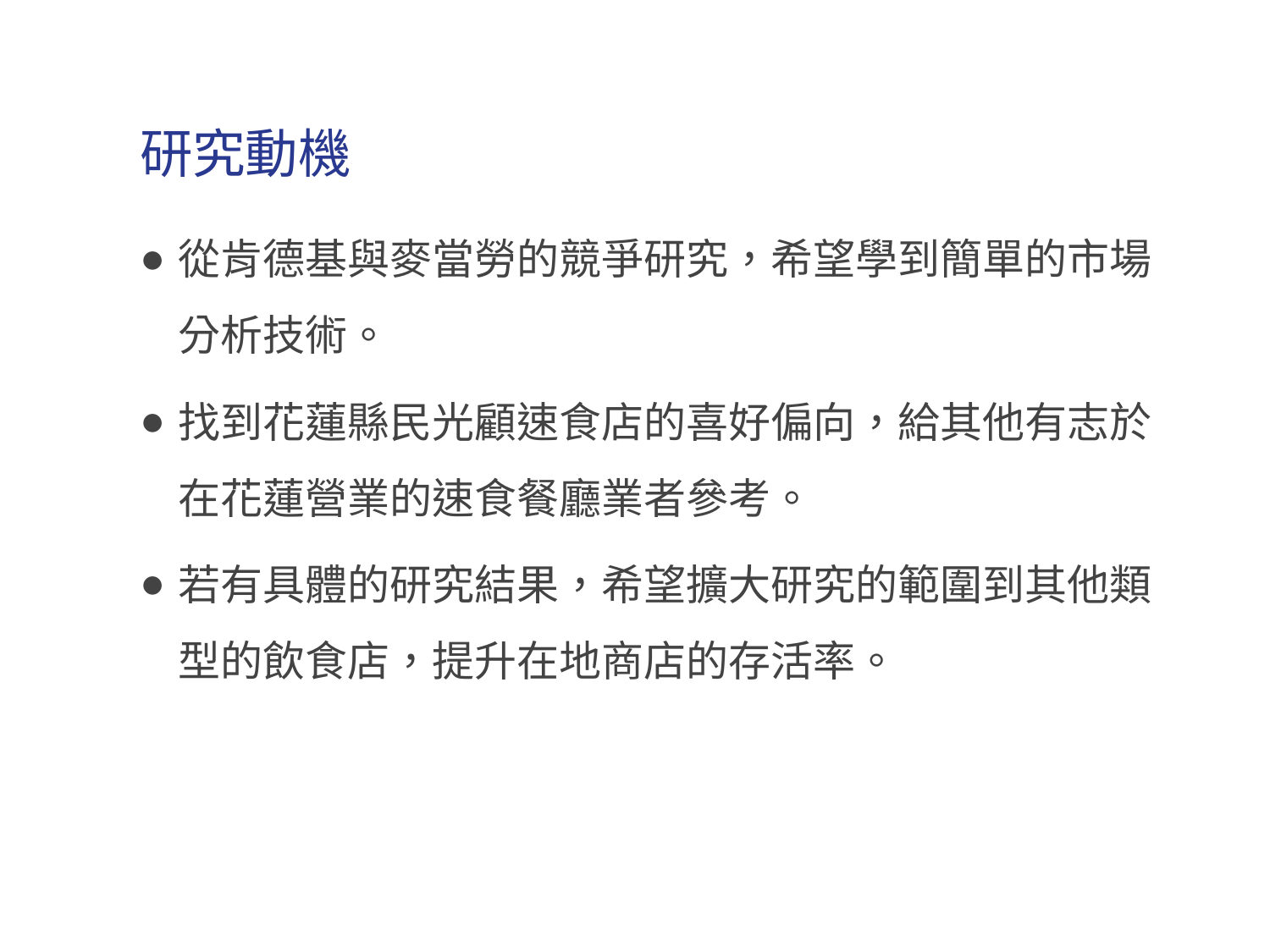

# 研究動機
從肯德基與麥當勞的競爭研究，希望學到簡單的市場分析技術。
找到花蓮縣民光顧速食店的喜好偏向，給其他有志於在花蓮營業的速食餐廳業者參考。
若有具體的研究結果，希望擴大研究的範圍到其他類型的飲食店，提升在地商店的存活率。